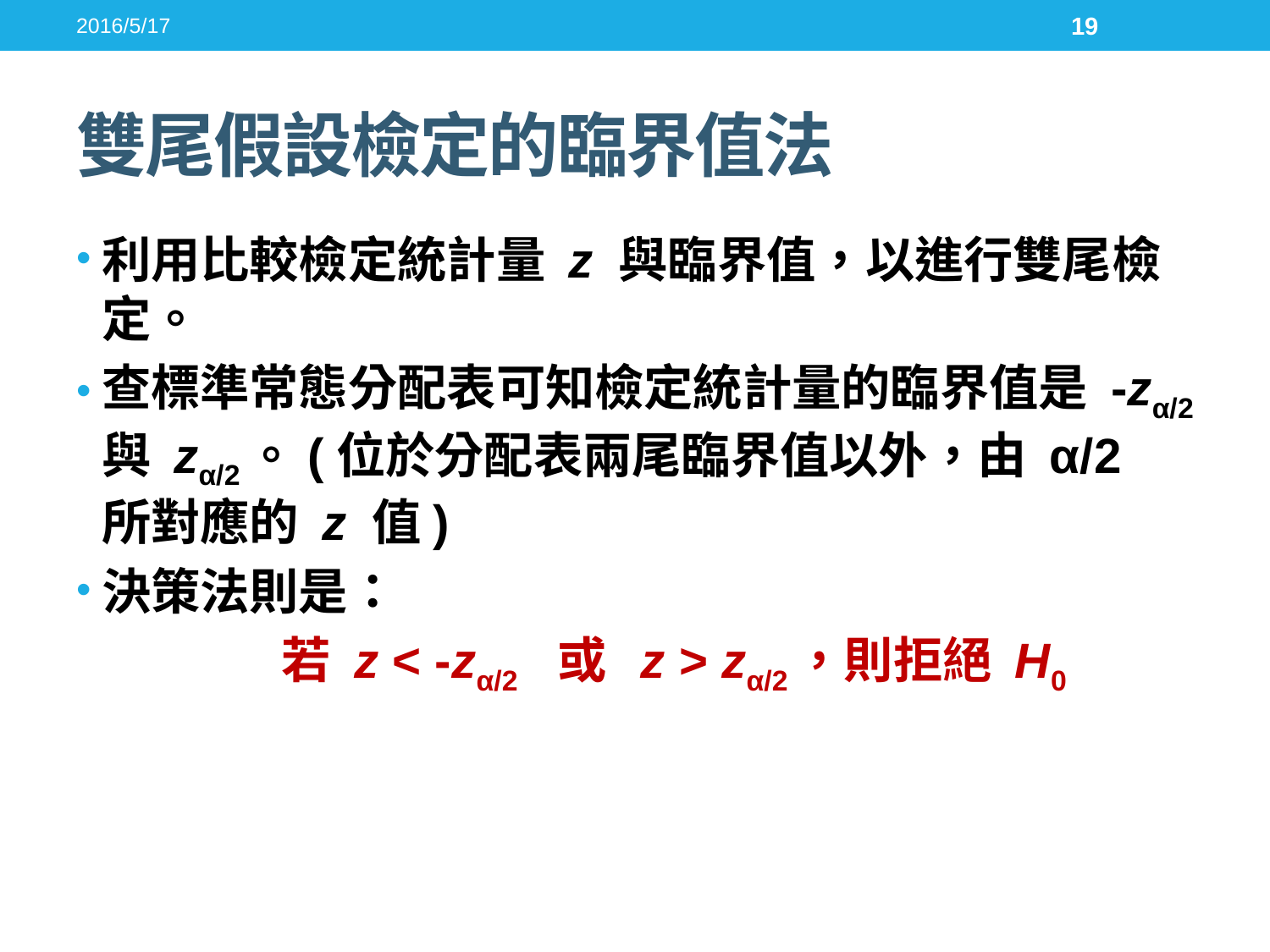

2016/5/17
19
# 雙尾假設檢定的臨界值法
利用比較檢定統計量 z 與臨界值，以進行雙尾檢定。
查標準常態分配表可知檢定統計量的臨界值是 -zα/2 與 zα/2。(位於分配表兩尾臨界值以外，由 α/2 所對應的 z 值)
決策法則是：
	               若 z < -zα/2  或  z > zα/2，則拒絕 H0